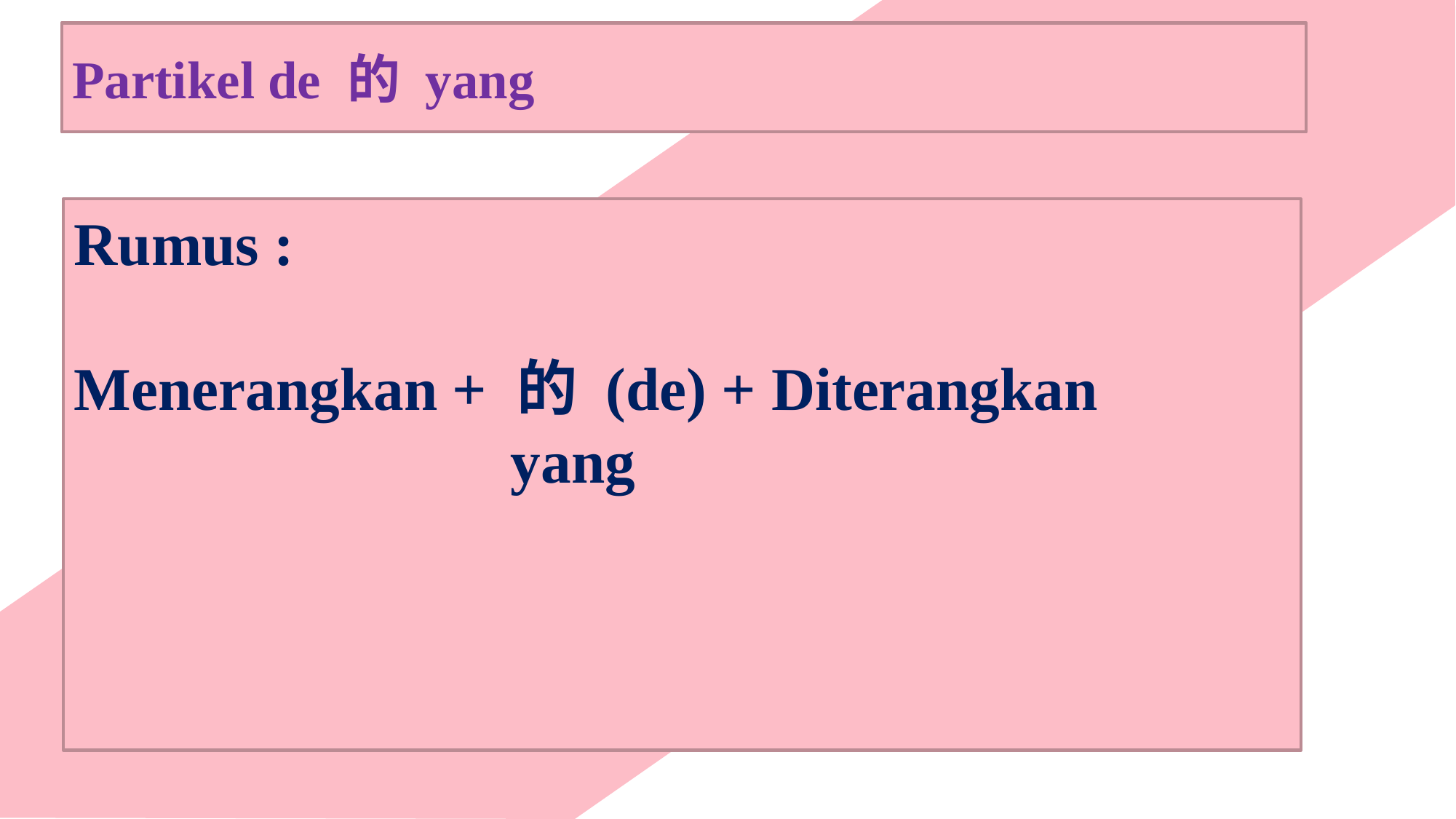

Partikel de 的 yang
Rumus :

Menerangkan + 的 (de) + Diterangkan
				yang